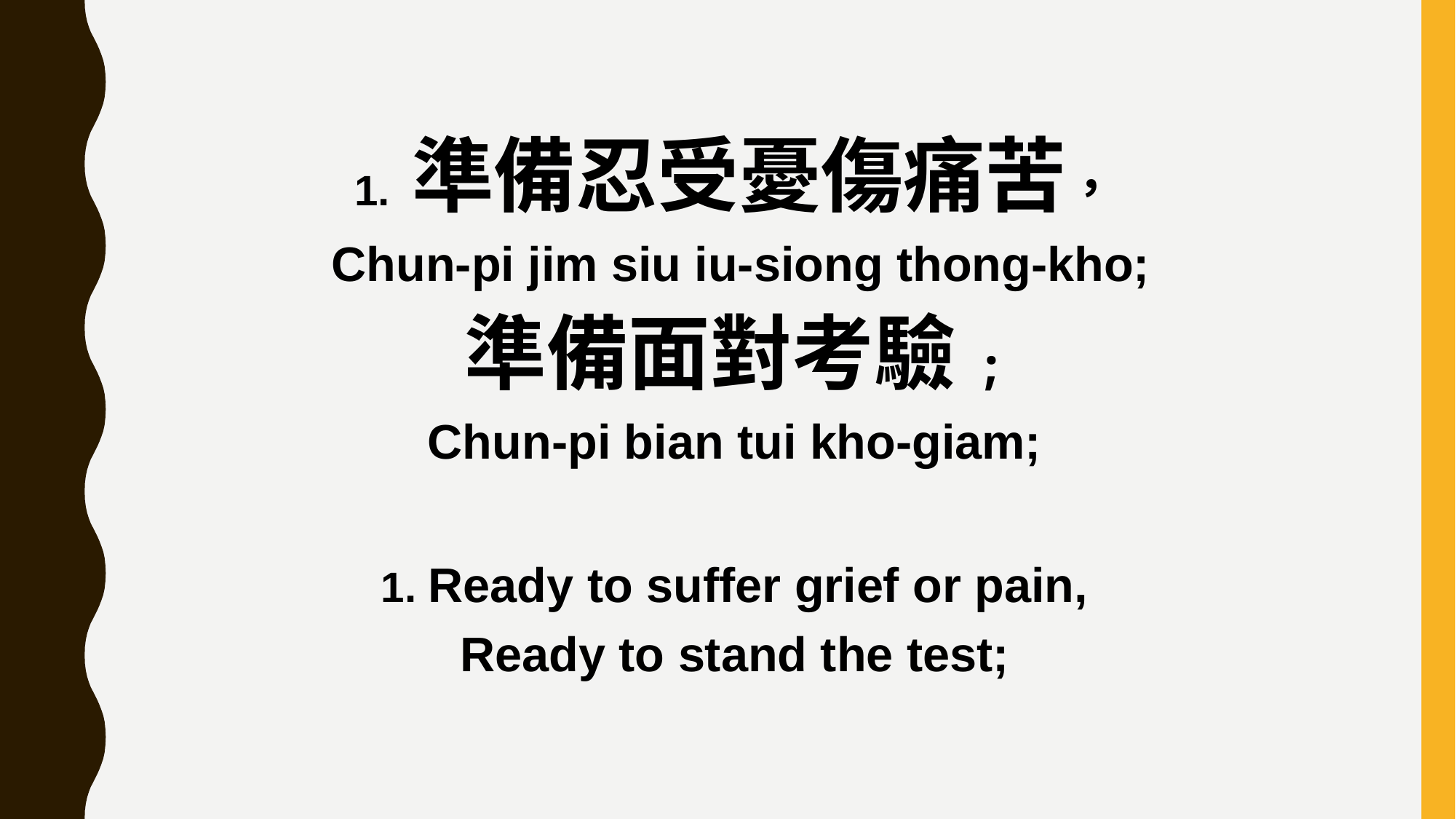

1. 準備忍受憂傷痛苦，
 Chun-pi jim siu iu-siong thong-kho;
準備面對考驗;
Chun-pi bian tui kho-giam;

1. Ready to suffer grief or pain,
Ready to stand the test;